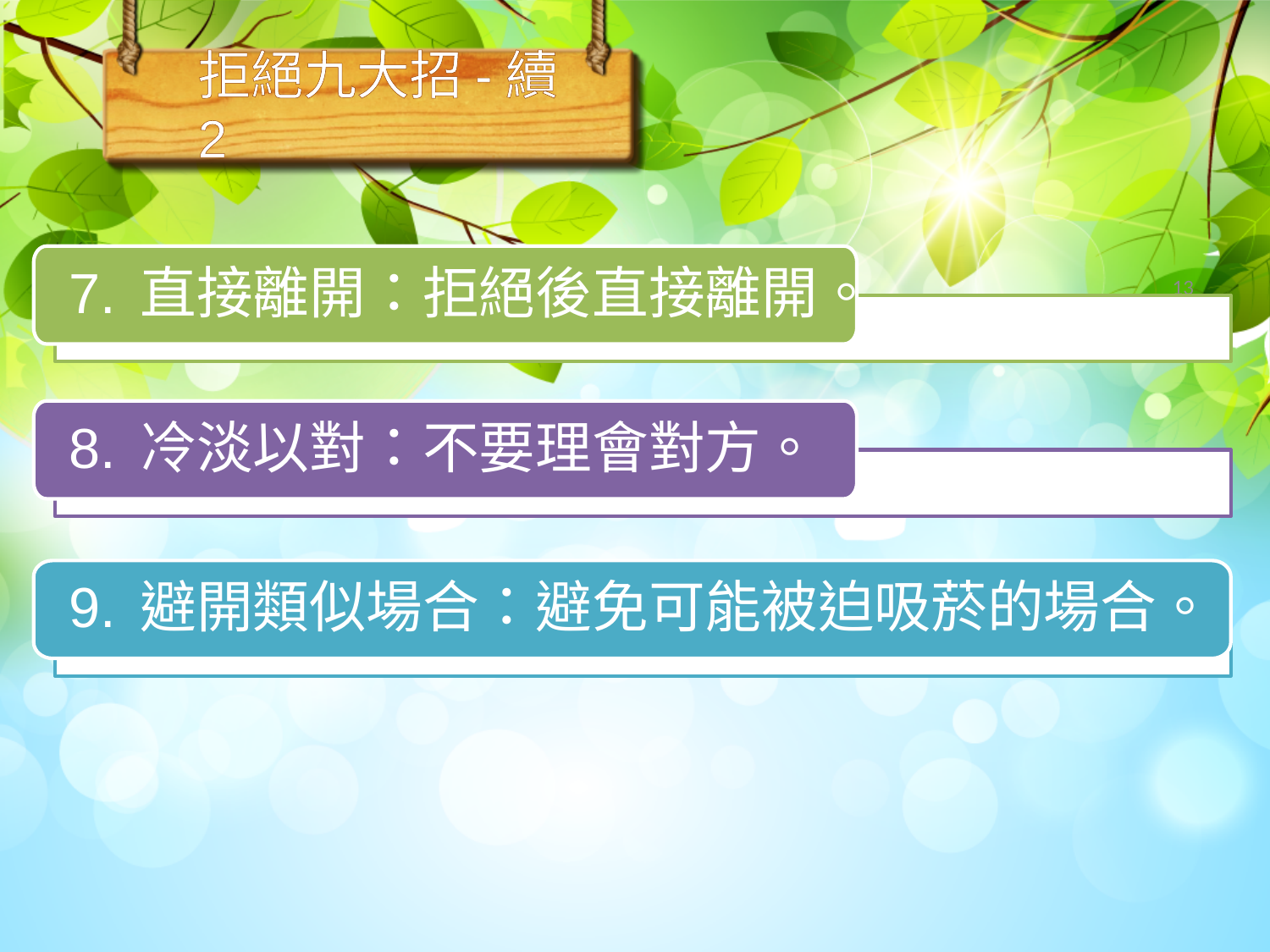

# 拒絕九大招-續2
直接離開：拒絕後直接離開。
13

冷淡以對：不要理會對方。

避開類似場合：避免可能被迫吸菸的場合。